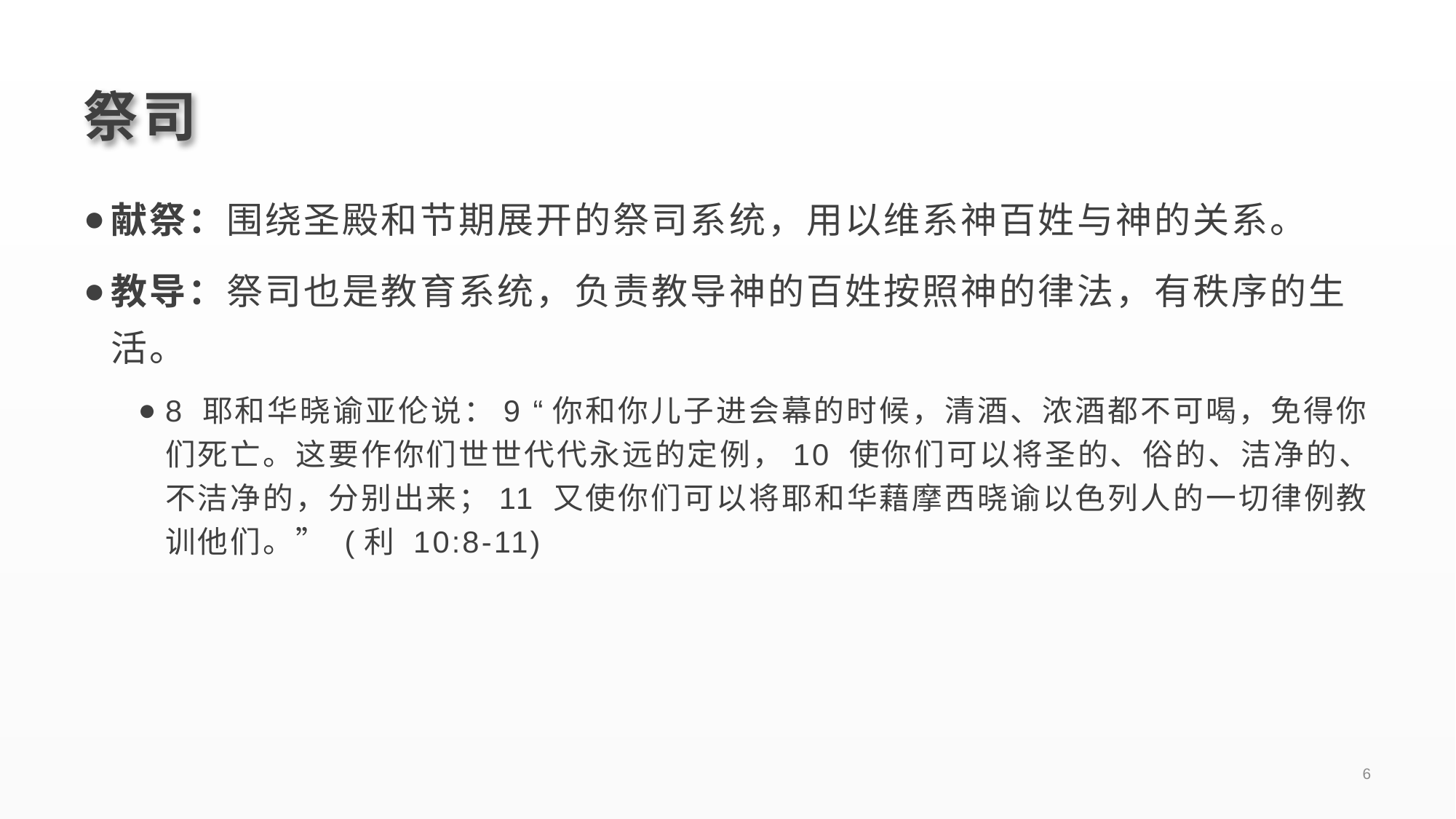

# 祭司
献祭：围绕圣殿和节期展开的祭司系统，用以维系神百姓与神的关系。
教导：祭司也是教育系统，负责教导神的百姓按照神的律法，有秩序的生活。
8 耶和华晓谕亚伦说：9 “你和你儿子进会幕的时候，清酒、浓酒都不可喝，免得你们死亡。这要作你们世世代代永远的定例，10 使你们可以将圣的、俗的、洁净的、不洁净的，分别出来；11 又使你们可以将耶和华藉摩西晓谕以色列人的一切律例教训他们。” (利 10:8-11)
6